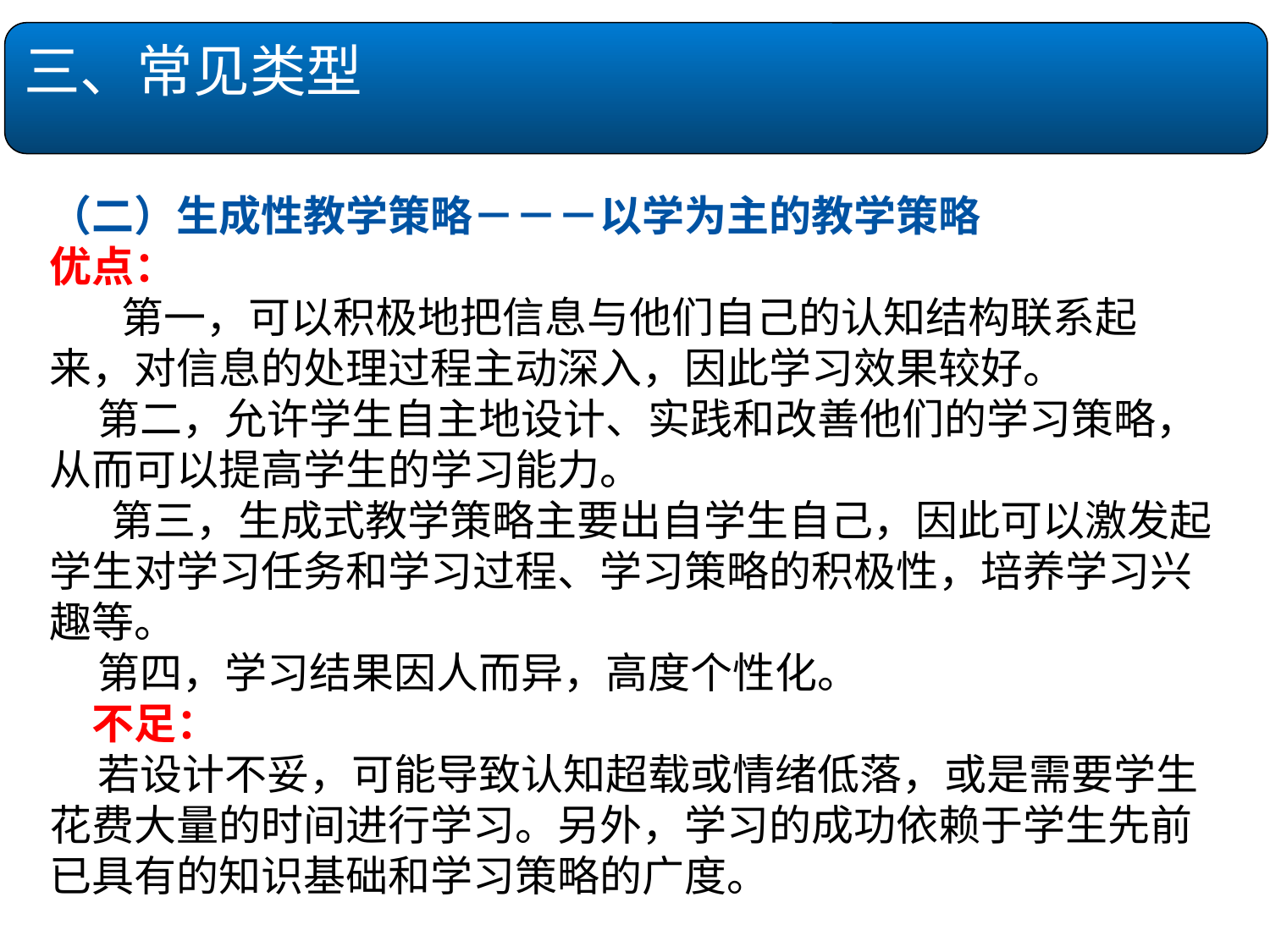

三、常见类型
（二）生成性教学策略－－－以学为主的教学策略
优点：
 　 第一，可以积极地把信息与他们自己的认知结构联系起来，对信息的处理过程主动深入，因此学习效果较好。
    第二，允许学生自主地设计、实践和改善他们的学习策略，从而可以提高学生的学习能力。
　  第三，生成式教学策略主要出自学生自己，因此可以激发起学生对学习任务和学习过程、学习策略的积极性，培养学习兴趣等。
    第四，学习结果因人而异，高度个性化。
　不足：
    若设计不妥，可能导致认知超载或情绪低落，或是需要学生花费大量的时间进行学习。另外，学习的成功依赖于学生先前已具有的知识基础和学习策略的广度。